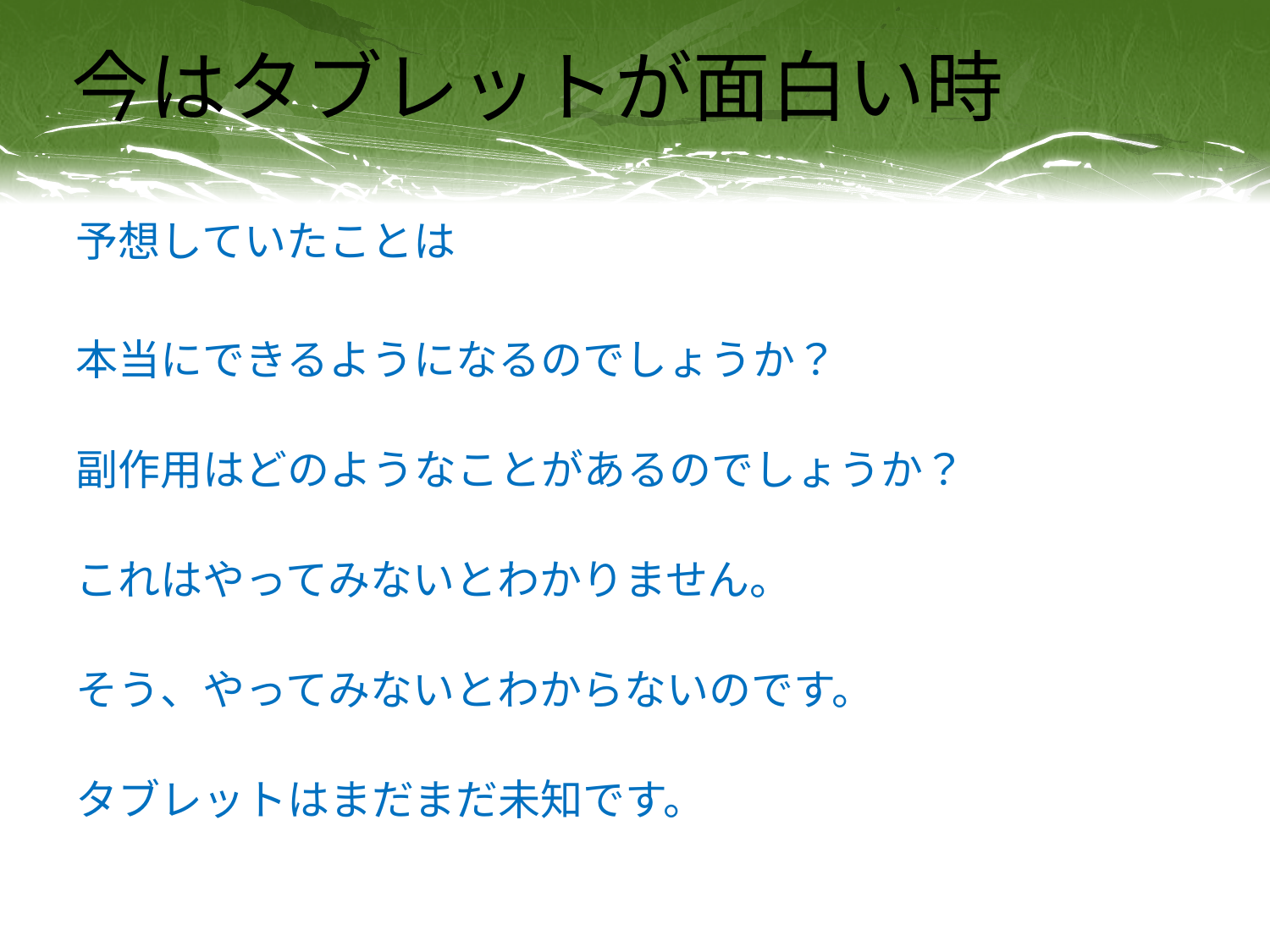

# 今はタブレットが面白い時
予想していたことは

本当にできるようになるのでしょうか？
副作用はどのようなことがあるのでしょうか？
これはやってみないとわかりません。
そう、やってみないとわからないのです。
タブレットはまだまだ未知です。